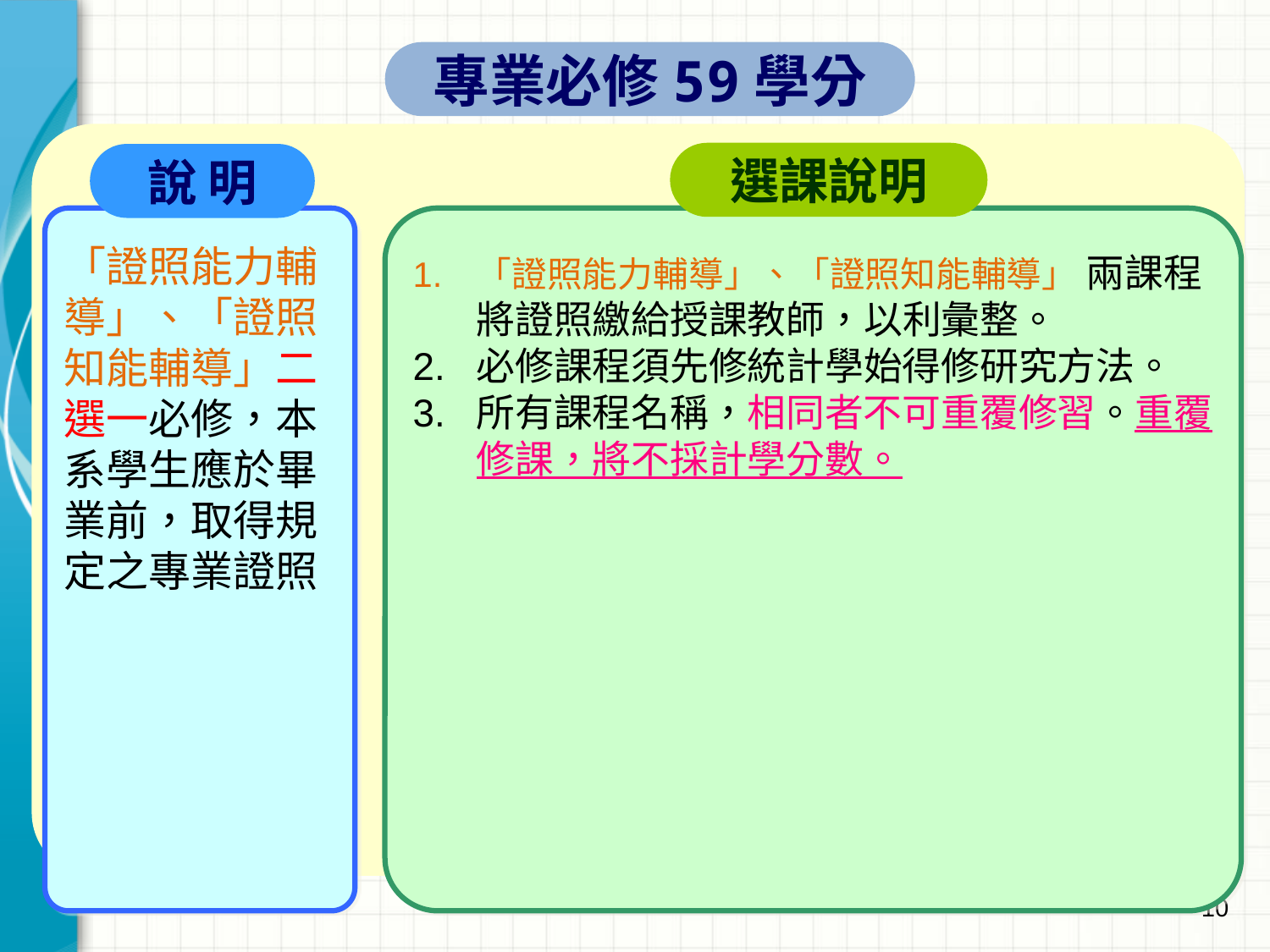

專業必修59學分

選課說明
說 明
「證照能力輔導」、「證照知能輔導」二選一必修，本系學生應於畢業前，取得規定之專業證照
「證照能力輔導」、「證照知能輔導」 兩課程將證照繳給授課教師，以利彙整。
必修課程須先修統計學始得修研究方法。
所有課程名稱，相同者不可重覆修習。重覆修課，將不採計學分數。
10